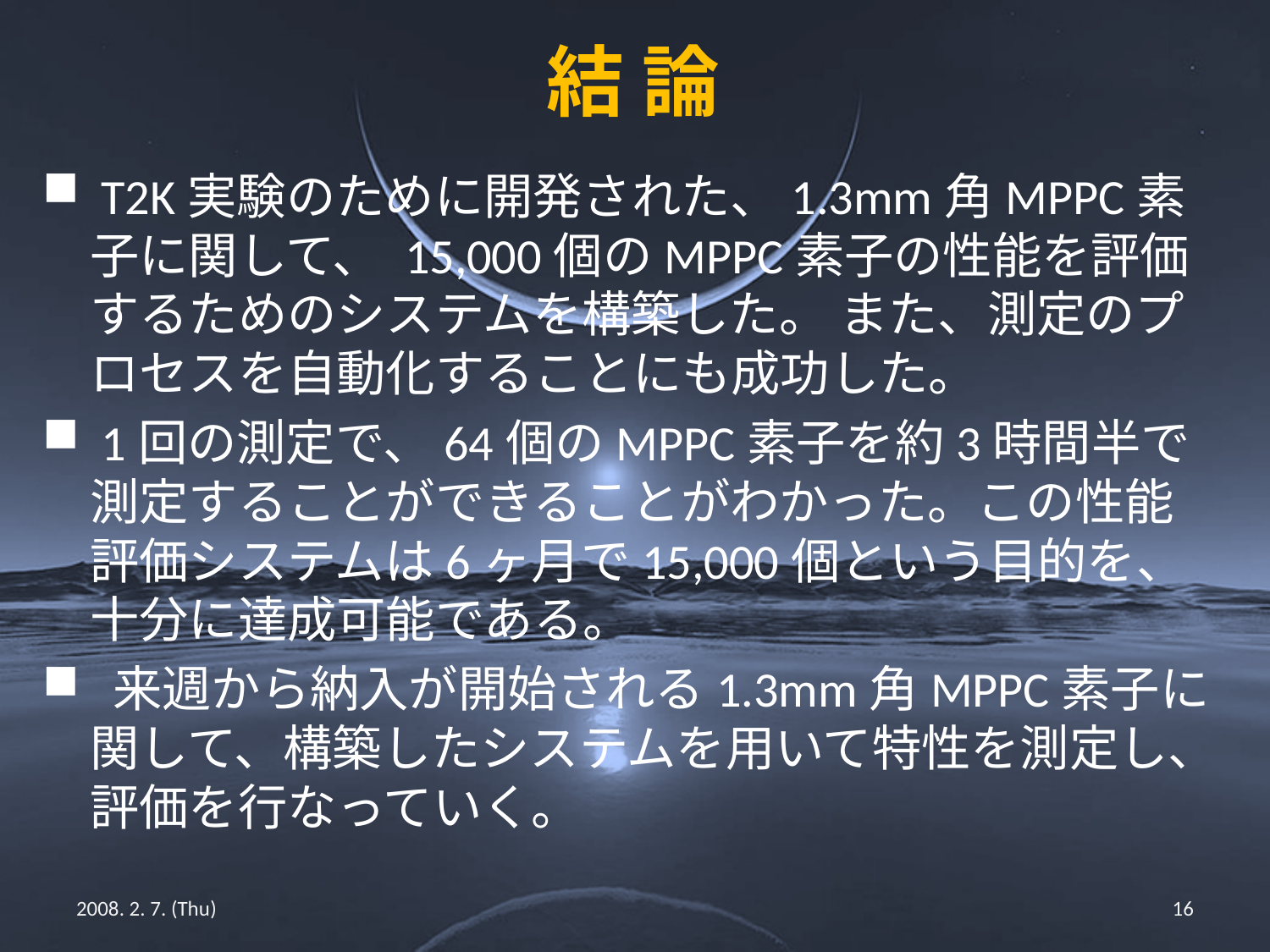

# 結 論
 T2K実験のために開発された、1.3mm角MPPC素子に関して、 15,000個のMPPC素子の性能を評価するためのシステムを構築した。 また、測定のプロセスを自動化することにも成功した。
 1回の測定で、64個のMPPC素子を約3時間半で測定することができることがわかった。この性能評価システムは6ヶ月で15,000個という目的を、十分に達成可能である。
 来週から納入が開始される1.3mm角MPPC素子に関して、構築したシステムを用いて特性を測定し、評価を行なっていく。
2008. 2. 7. (Thu)
16